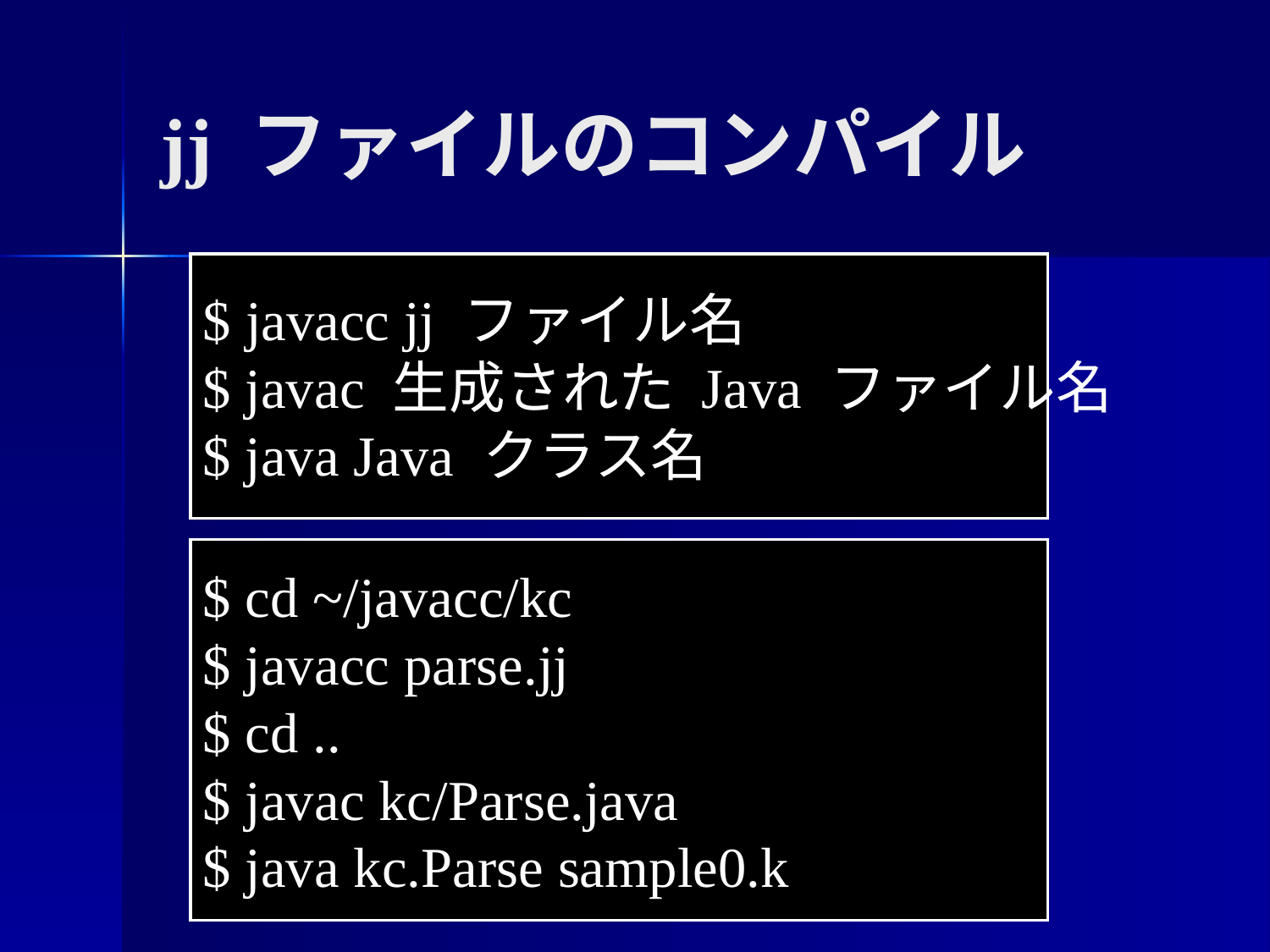

jj ファイルのコンパイル
$ javacc jj ファイル名
$ javac 生成された Java ファイル名
$ java Java クラス名
$ cd ~/javacc/kc
$ javacc parse.jj
$ cd ..
$ javac kc/Parse.java
$ java kc.Parse sample0.k